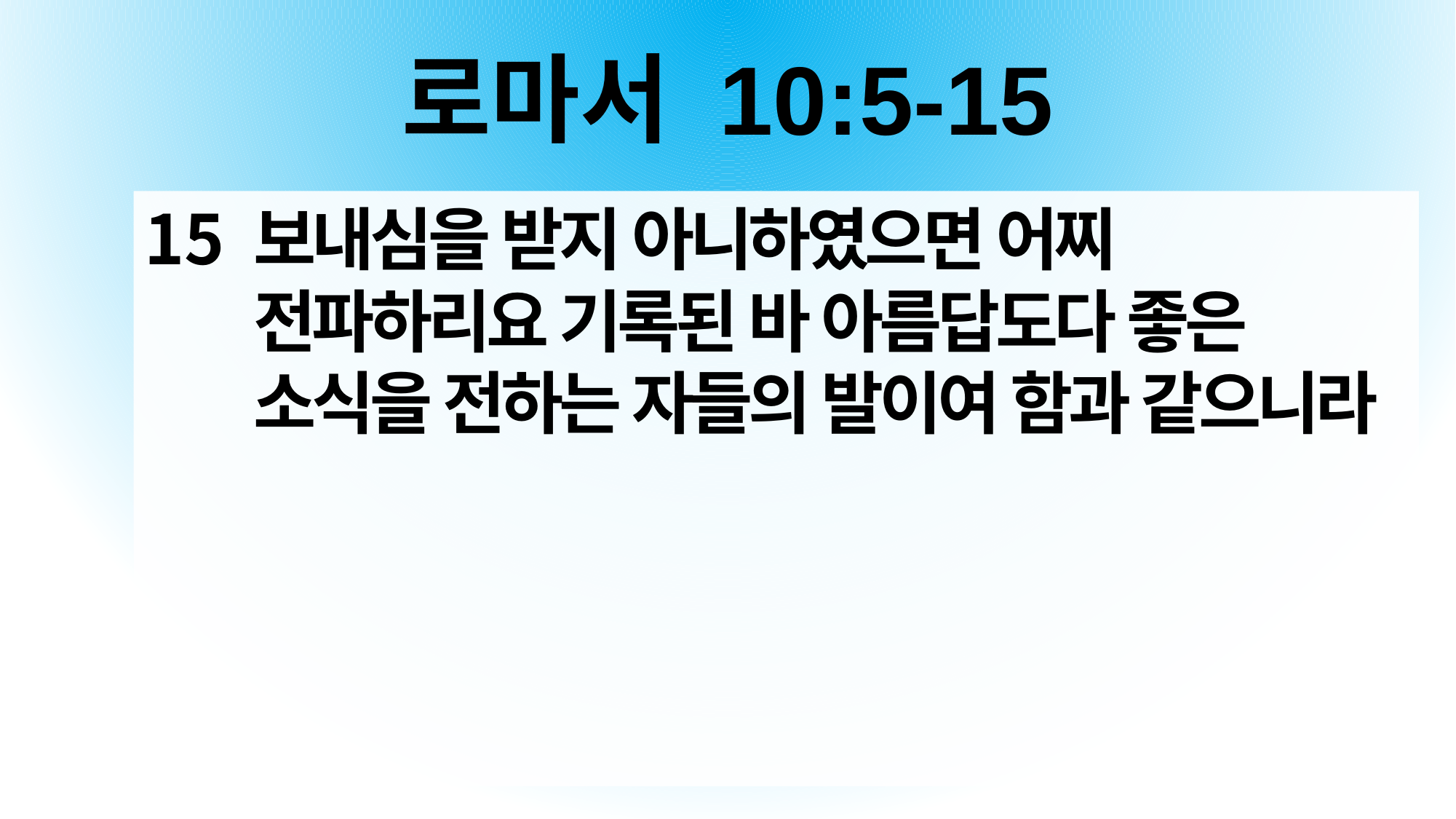

# 로마서 10:5-15
보내심을 받지 아니하였으면 어찌 전파하리요 기록된 바 아름답도다 좋은 소식을 전하는 자들의 발이여 함과 같으니라